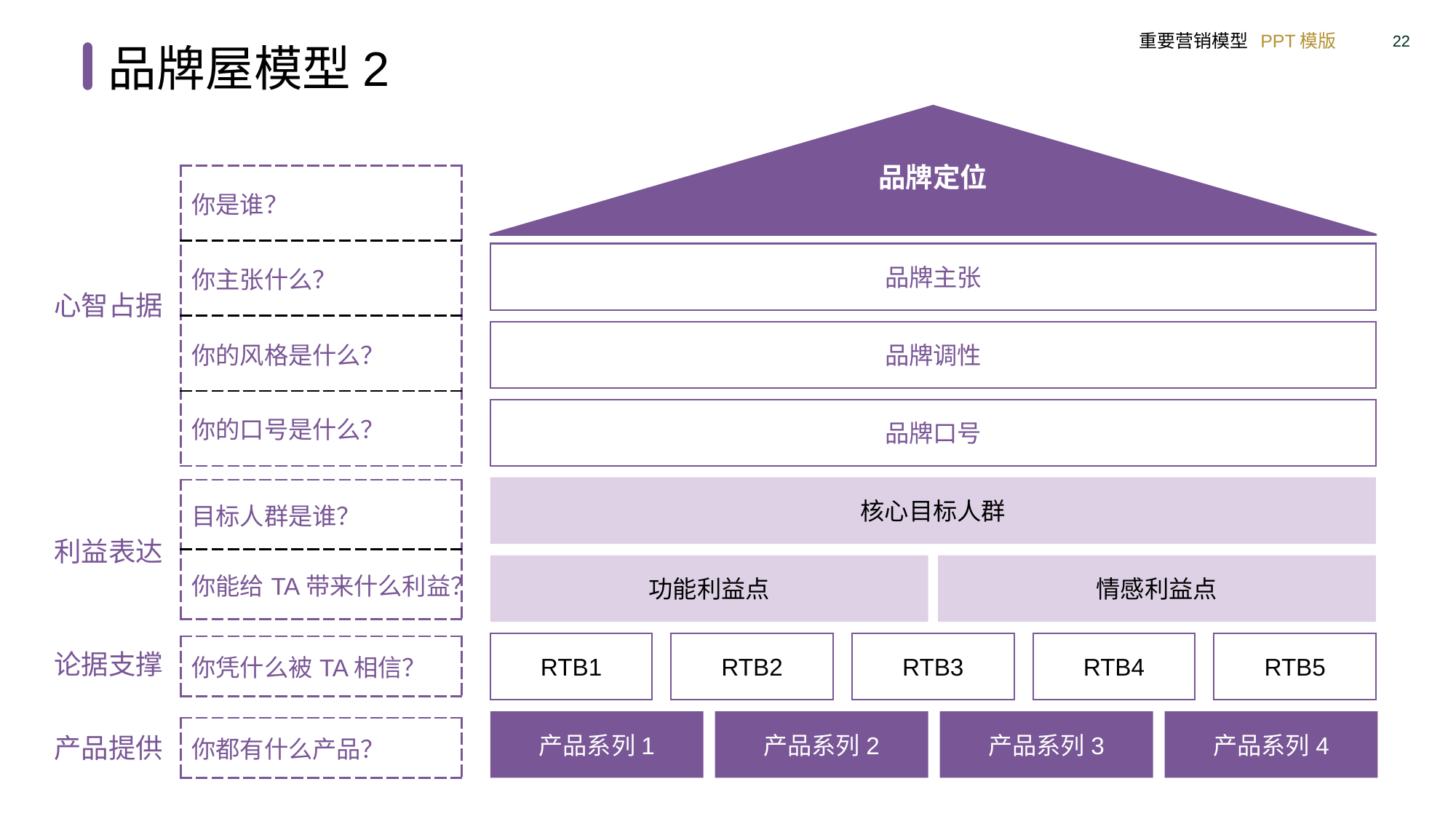

品牌屋模型2
品牌定位

| 你是谁？ |
| --- |
| 你主张什么？ |
| 你的风格是什么？ |
| 你的口号是什么？ |
品牌主张
心智占据
品牌调性
品牌口号
核心目标人群
| 目标人群是谁？ |
| --- |
| 你能给TA带来什么利益？ |
利益表达
功能利益点
情感利益点
RTB1
RTB2
RTB3
RTB4
RTB5
| 你凭什么被TA相信？ |
| --- |
论据支撑
产品系列1
产品系列2
产品系列3
产品系列4
| 你都有什么产品？ |
| --- |
产品提供